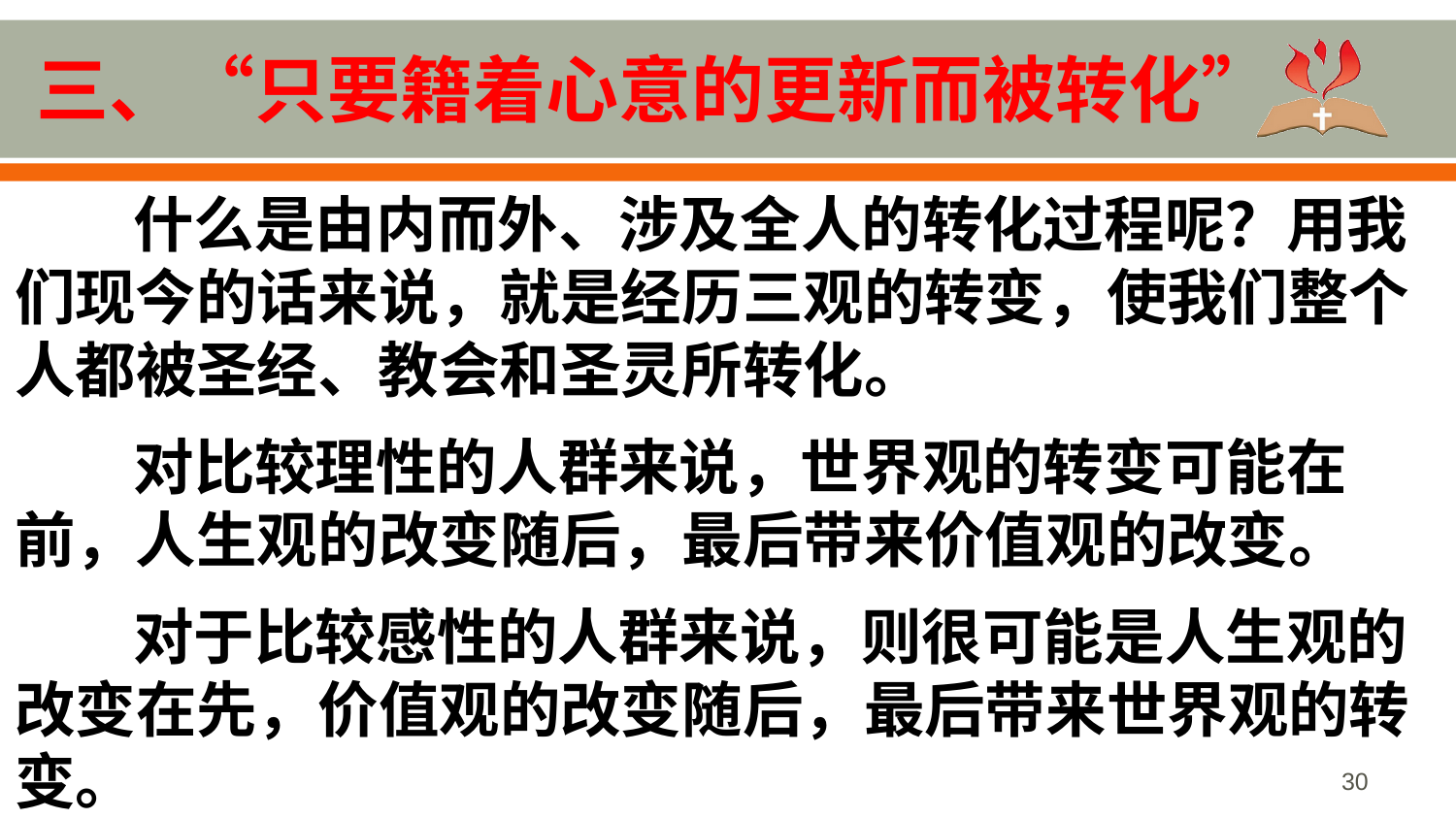

# 三、“只要籍着心意的更新而被转化”
什么是由内而外、涉及全人的转化过程呢？用我们现今的话来说，就是经历三观的转变，使我们整个人都被圣经、教会和圣灵所转化。
对比较理性的人群来说，世界观的转变可能在前，人生观的改变随后，最后带来价值观的改变。
对于比较感性的人群来说，则很可能是人生观的改变在先，价值观的改变随后，最后带来世界观的转变。

30